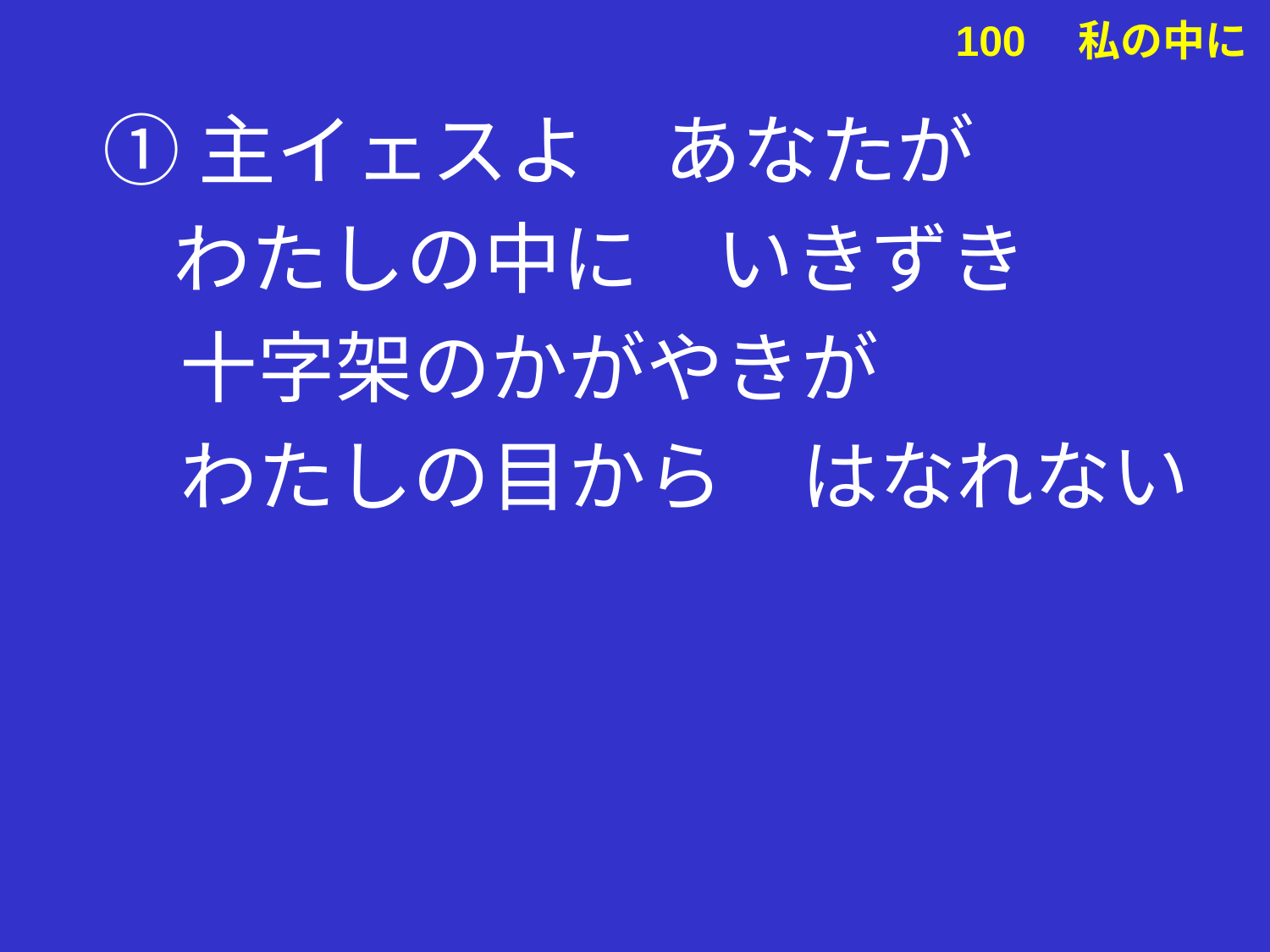

①主イェスよ　あなたが
   わたしの中に　いきずき
　十字架のかがやきが
　わたしの目から　はなれない

# 100　私の中に